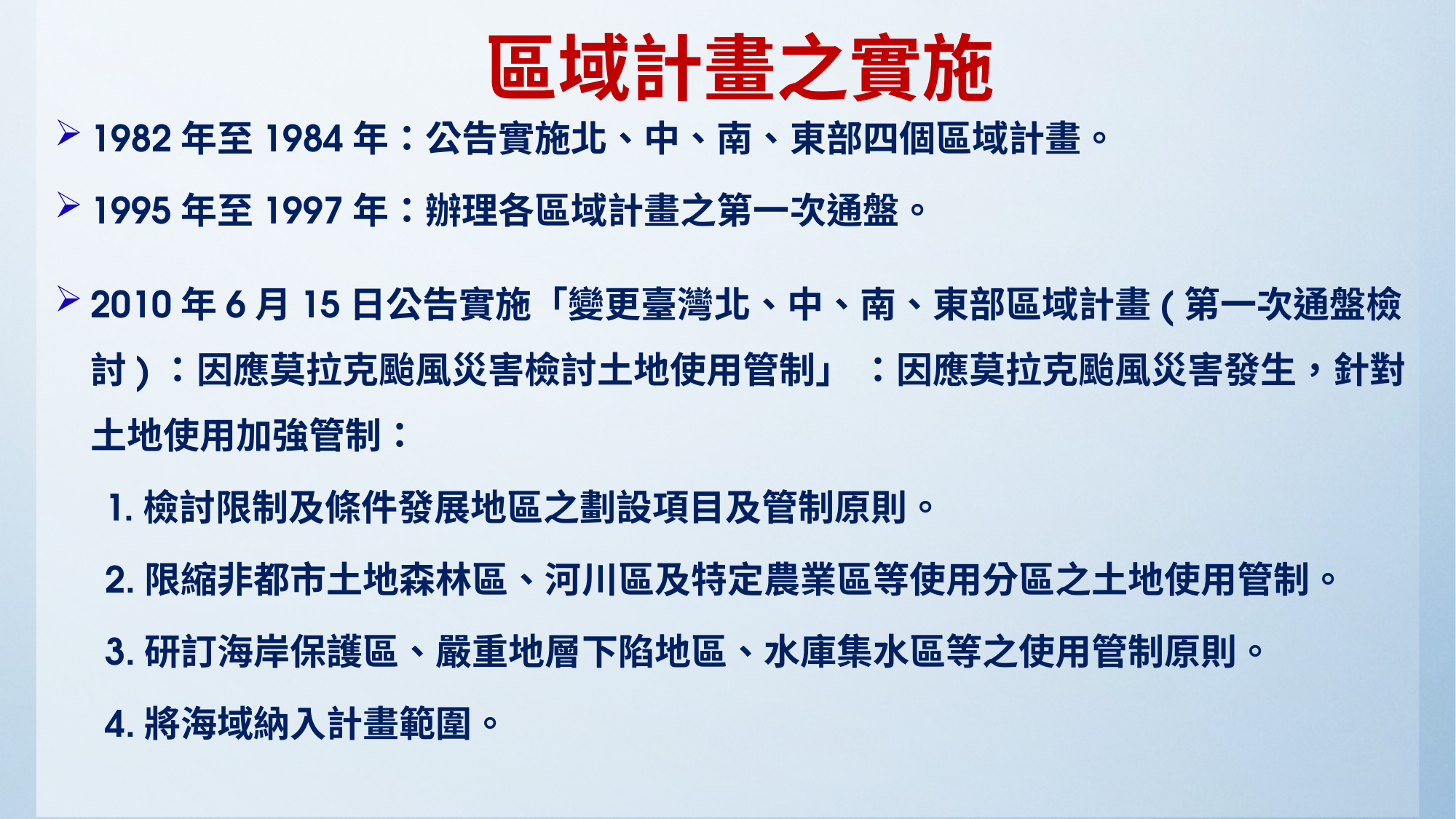

# 區域計畫之實施
1982年至1984年：公告實施北、中、南、東部四個區域計畫。
1995年至1997年：辦理各區域計畫之第一次通盤。
2010年6月15日公告實施「變更臺灣北、中、南、東部區域計畫(第一次通盤檢討)：因應莫拉克颱風災害檢討土地使用管制」 ：因應莫拉克颱風災害發生，針對土地使用加強管制：
     1.檢討限制及條件發展地區之劃設項目及管制原則。
     2.限縮非都市土地森林區、河川區及特定農業區等使用分區之土地使用管制。
     3.研訂海岸保護區、嚴重地層下陷地區、水庫集水區等之使用管制原則。
     4.將海域納入計畫範圍。